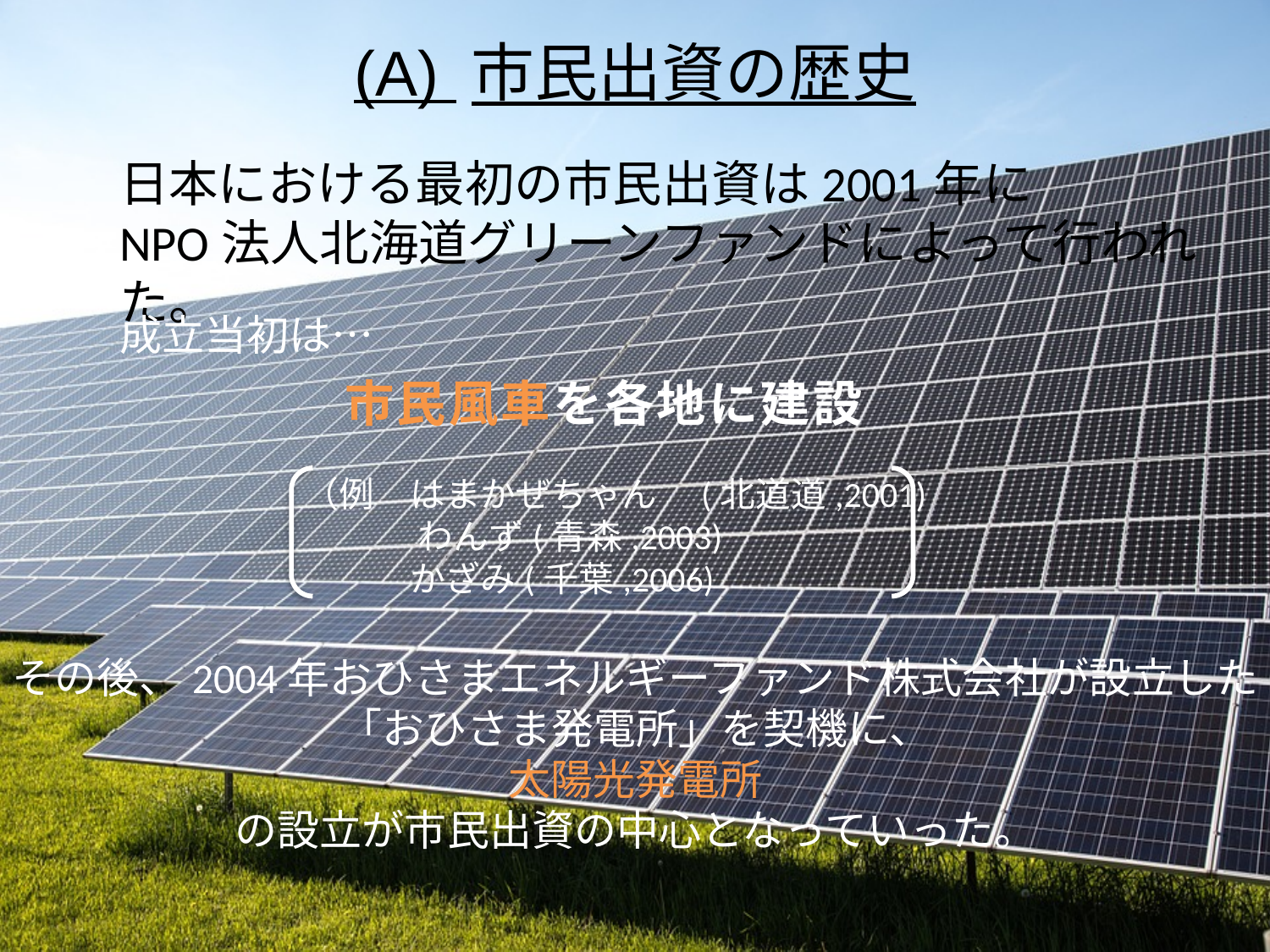

(A) 市民出資の歴史
日本における最初の市民出資は2001年に
NPO法人北海道グリーンファンドによって行われた。
成立当初は…
市民風車を各地に建設
（例　はまかぜちゃん　(北道道,2001)
         　わんず(青森,2003)
　　　かざみ(千葉,2006)

その後、2004年おひさまエネルギーファンド株式会社が設立した
「おひさま発電所」を契機に、
太陽光発電所
の設立が市民出資の中心となっていった。